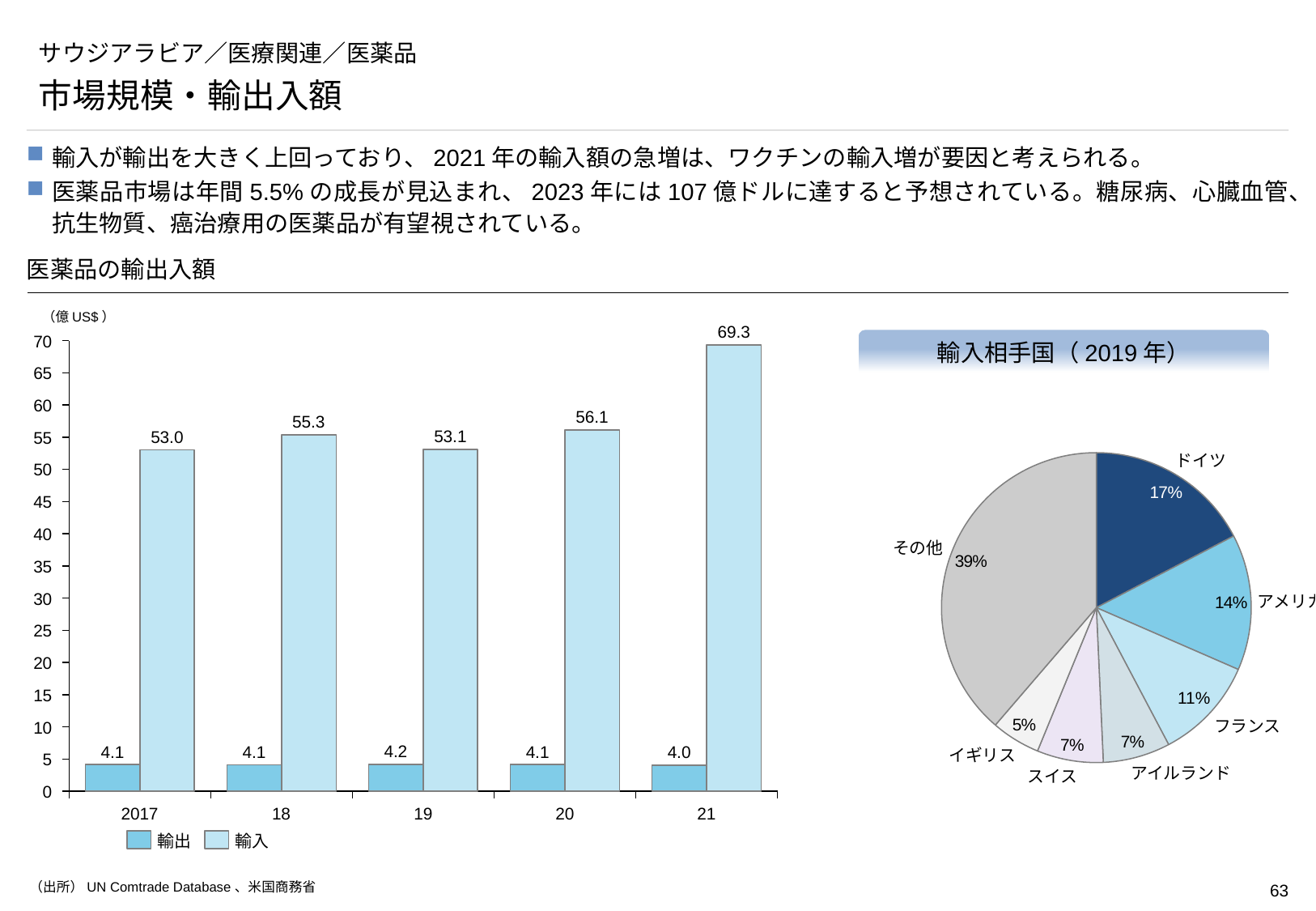

# サウジアラビア／医療関連／医薬品
市場規模・輸出入額
輸入が輸出を大きく上回っており、2021年の輸入額の急増は、ワクチンの輸入増が要因と考えられる。
医薬品市場は年間5.5%の成長が見込まれ、2023年には107億ドルに達すると予想されている。糖尿病、心臓血管、抗生物質、癌治療用の医薬品が有望視されている。
医薬品の輸出入額
（億US$）
69.3

### Chart

| Category |  |  |
|---|---|---|
輸入相手国（2019年）
70
65
60
56.1
55.3
53.1
53.0
55

### Chart

| Category |  |
|---|---|
ドイツ
50
45
40
その他
35
30
アメリカ
25
20
15
フランス
10
4.2
4.1
4.1
4.1
4.0
イギリス
5
アイルランド
スイス
0
2017
18
19
20
21
輸出
輸入

（出所）UN Comtrade Database、米国商務省